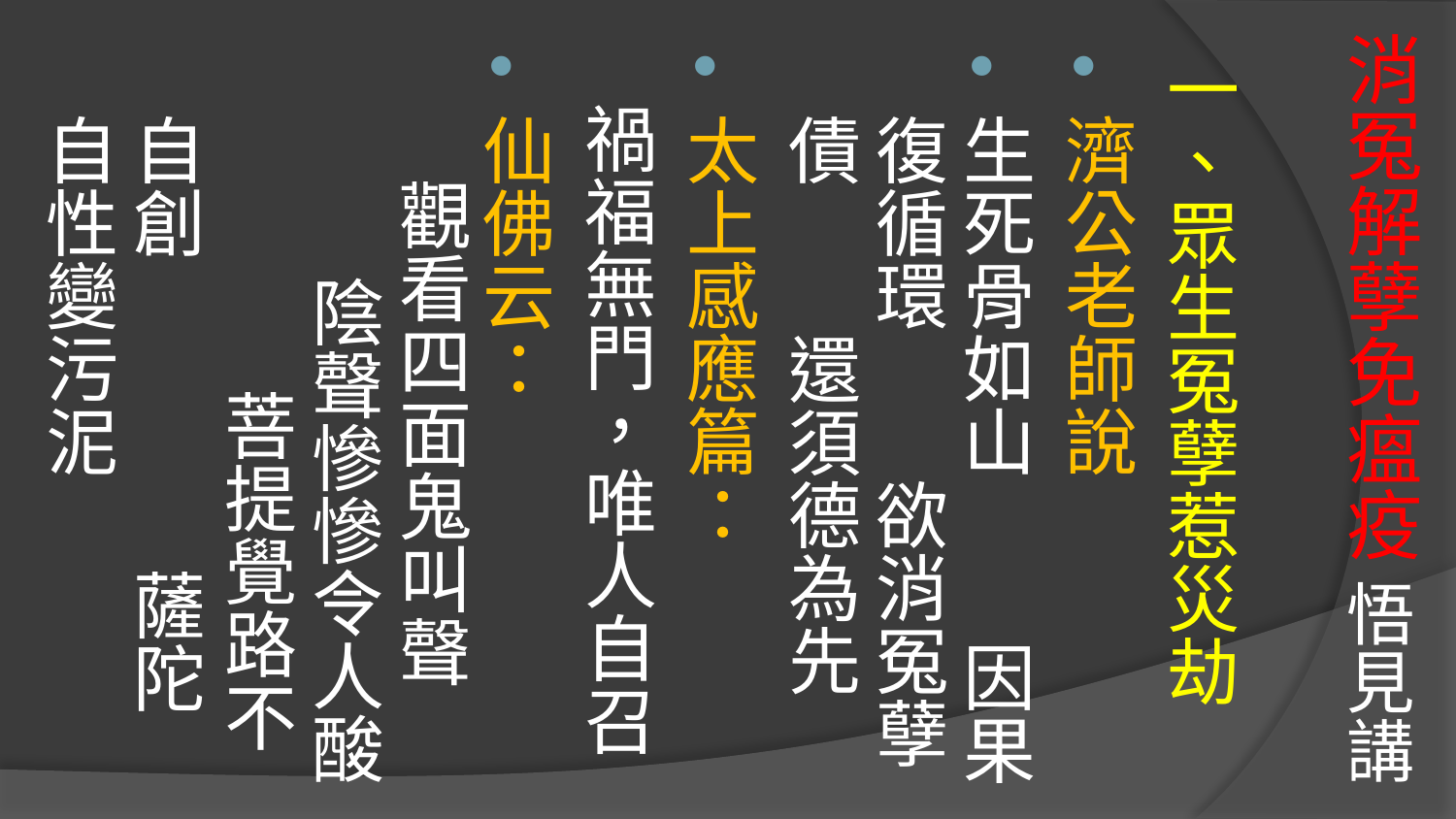

# 消冤解孽免瘟疫 悟見講
一、眾生冤孽惹災劫
濟公老師說
生死骨如山          因果復循環         欲消冤孽債         還須德為先
太上感應篇：
  禍福無門，唯人自召
仙佛云：                            觀看四面鬼叫聲                 陰聲慘慘令人酸                  菩提覺路不自創                   薩陀自性變污泥